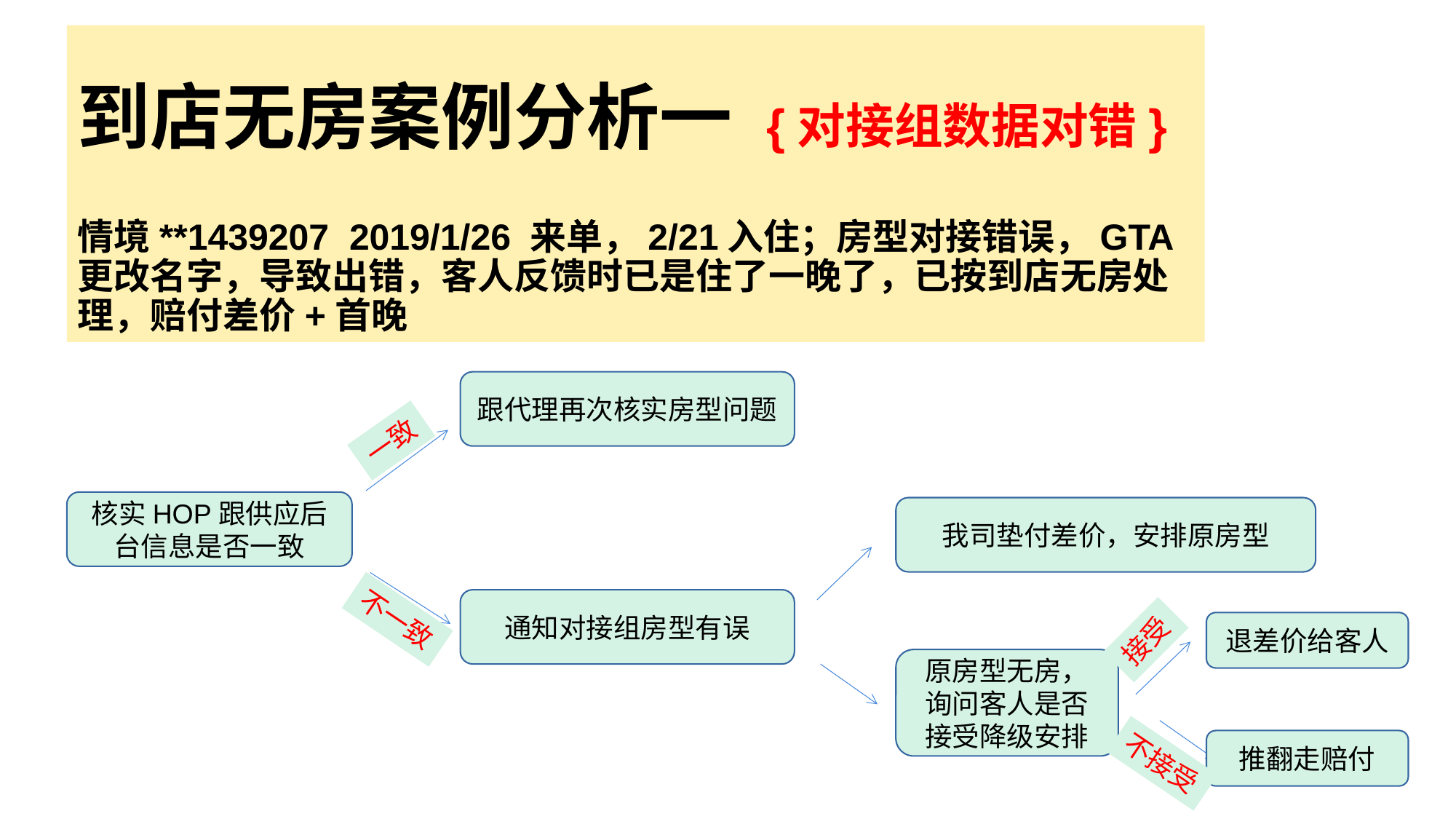

到店无房案例分析一 {对接组数据对错}

情境**1439207  2019/1/26 来单，2/21入住；房型对接错误，GTA更改名字，导致出错，客人反馈时已是住了一晚了，已按到店无房处理，赔付差价+首晚
跟代理再次核实房型问题
一致
核实HOP跟供应后台信息是否一致
通知对接组房型有误
不一致
我司垫付差价，安排原房型
退差价给客人
接受
原房型无房，询问客人是否接受降级安排
推翻走赔付
不接受